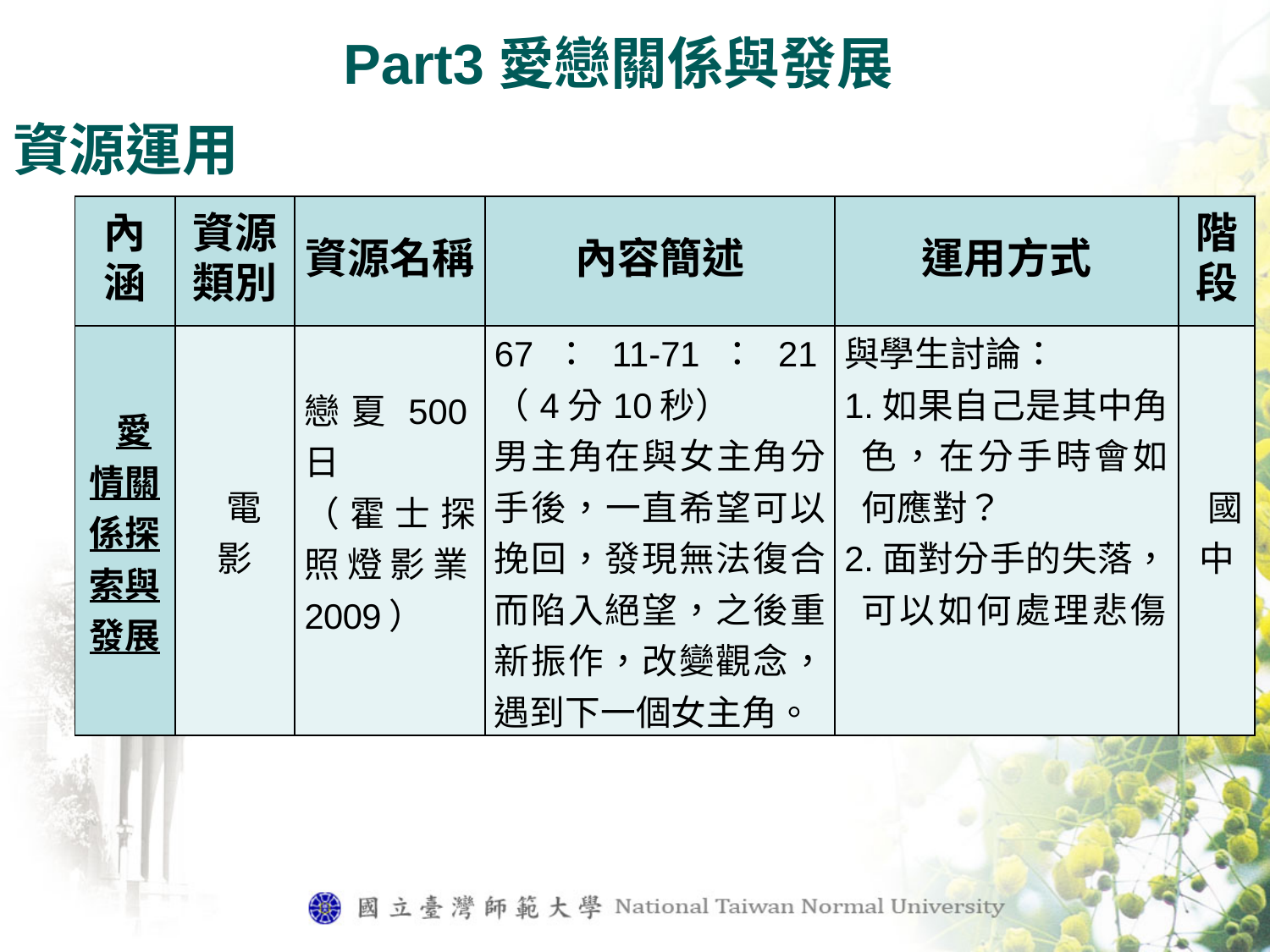

Part3愛戀關係與發展
資源運用
| 內涵 | 資源類別 | 資源名稱 | 內容簡述 | 運用方式 | 階段 |
| --- | --- | --- | --- | --- | --- |
| 愛情關係探索與發展 | 電影 | 戀夏500日 （霍士探照燈影業，2009） | 67：11-71：21（4分10秒） 男主角在與女主角分手後，一直希望可以挽回，發現無法復合而陷入絕望，之後重新振作，改變觀念，遇到下一個女主角。 | 與學生討論： 1.如果自己是其中角色，在分手時會如何應對？ 2.面對分手的失落，可以如何處理悲傷。 | 國中 |